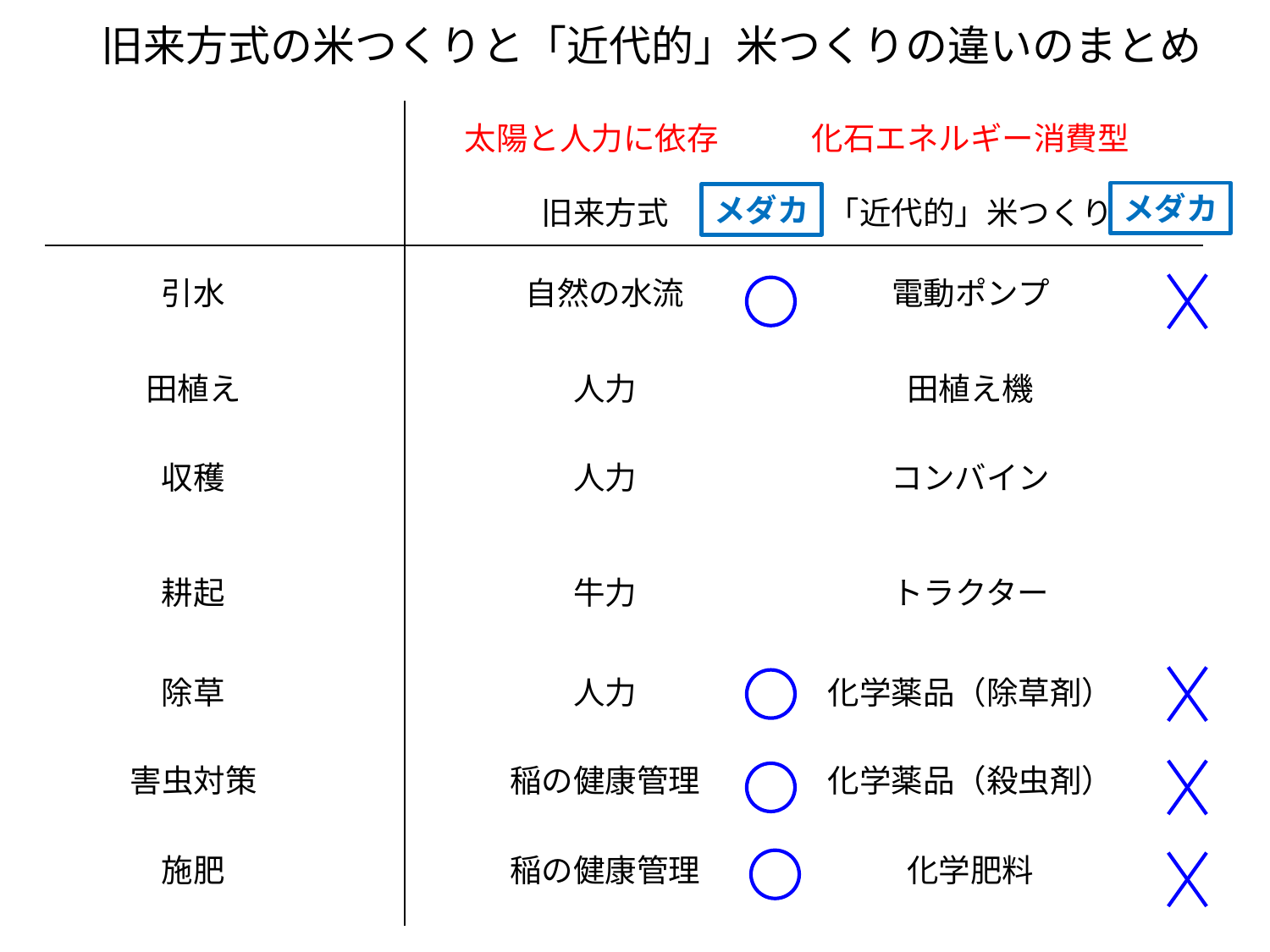

旧来方式の米つくりと「近代的」米つくりの違いのまとめ
太陽と人力に依存
化石エネルギー消費型
メダカ
メダカ

旧来方式
「近代的」米つくり
引水
自然の水流
電動ポンプ
田植え
人力
田植え機
収穫
人力
コンバイン
耕起
牛力
トラクター
除草
人力
化学薬品（除草剤）
害虫対策
稲の健康管理
化学薬品（殺虫剤）
施肥
稲の健康管理
化学肥料